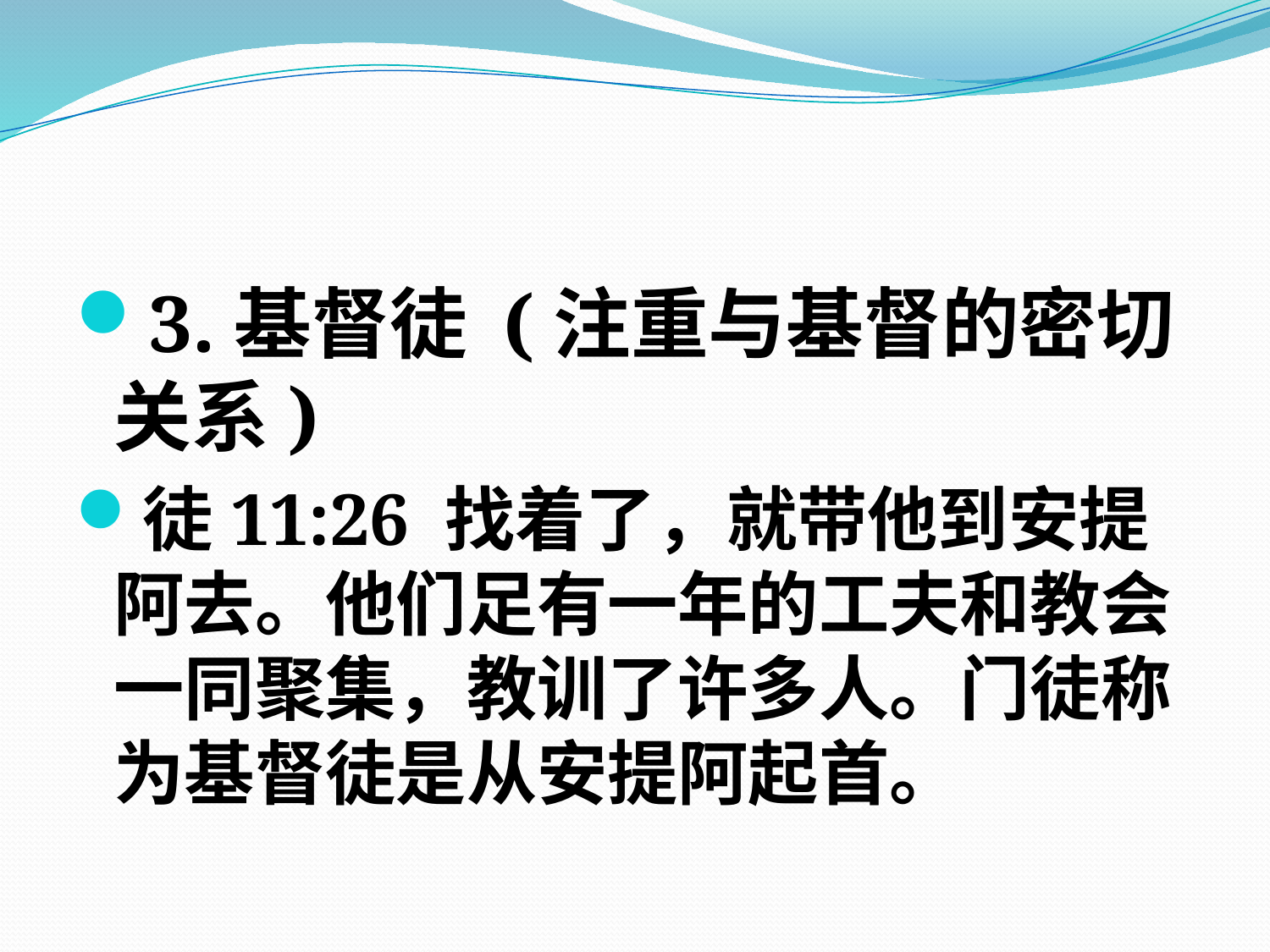

#
3.基督徒 (注重与基督的密切关系)
徒11:26 找着了，就带他到安提阿去。他们足有一年的工夫和教会一同聚集，教训了许多人。门徒称为基督徒是从安提阿起首。